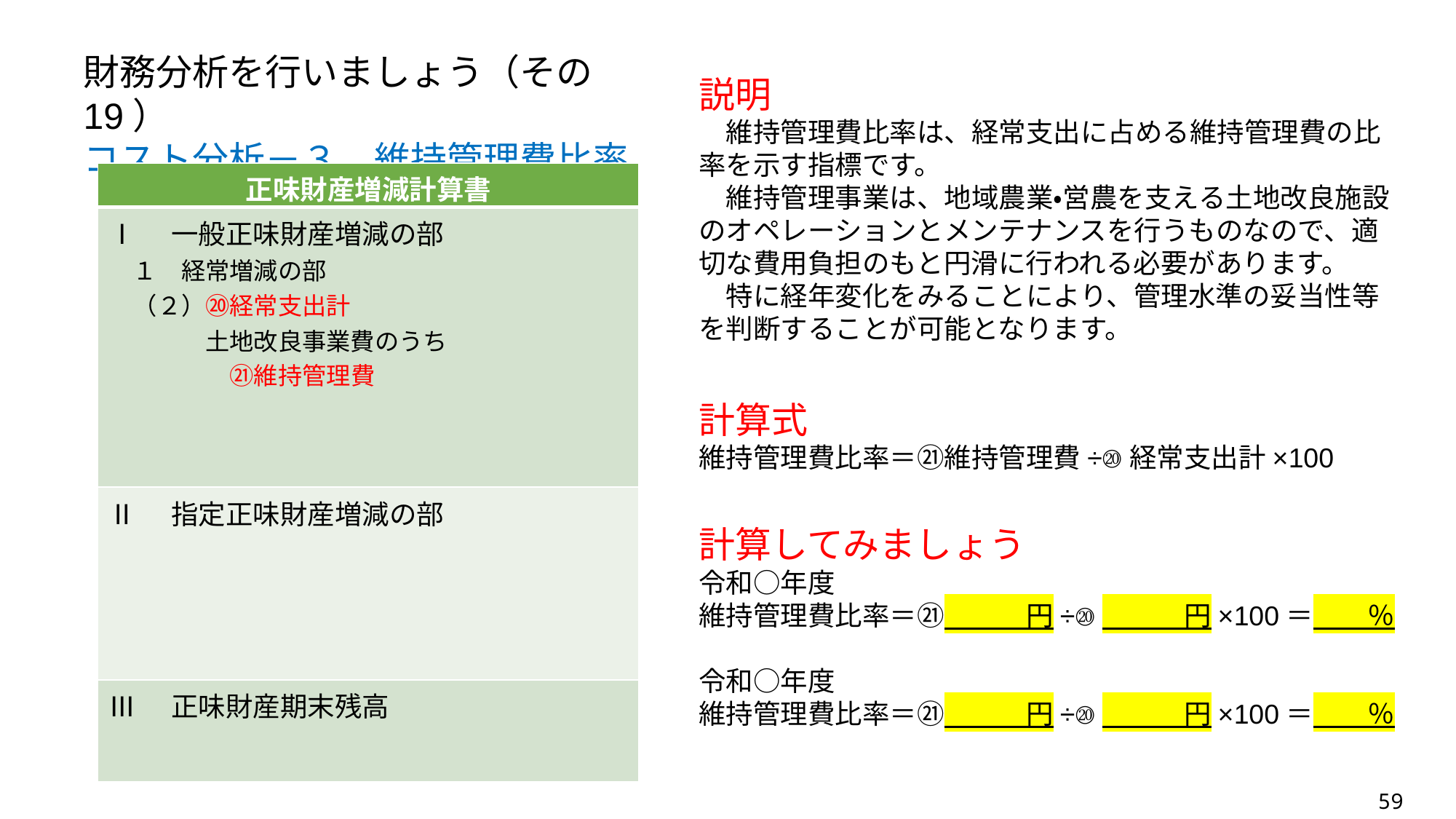

財務分析を行いましょう（その19）
コスト分析－３　維持管理費比率
説明
　維持管理費比率は、経常支出に占める維持管理費の比率を示す指標です。
　維持管理事業は、地域農業・営農を支える土地改良施設のオペレーションとメンテナンスを行うものなので、適切な費用負担のもと円滑に行われる必要があります。
　特に経年変化をみることにより、管理水準の妥当性等を判断することが可能となります。
| 正味財産増減計算書 |
| --- |
| Ⅰ　一般正味財産増減の部 　１　経常増減の部 　（２）⑳経常支出計 　　　　土地改良事業費のうち 　　　　　㉑維持管理費 |
| Ⅱ　指定正味財産増減の部 |
| Ⅲ　正味財産期末残高 |
計算式
維持管理費比率＝㉑維持管理費÷⑳経常支出計×100
計算してみましょう
令和○年度
維持管理費比率＝㉑　　　円÷⑳　　　円×100＝　　％
令和○年度
維持管理費比率＝㉑　　　円÷⑳　　　円×100＝　　％
59